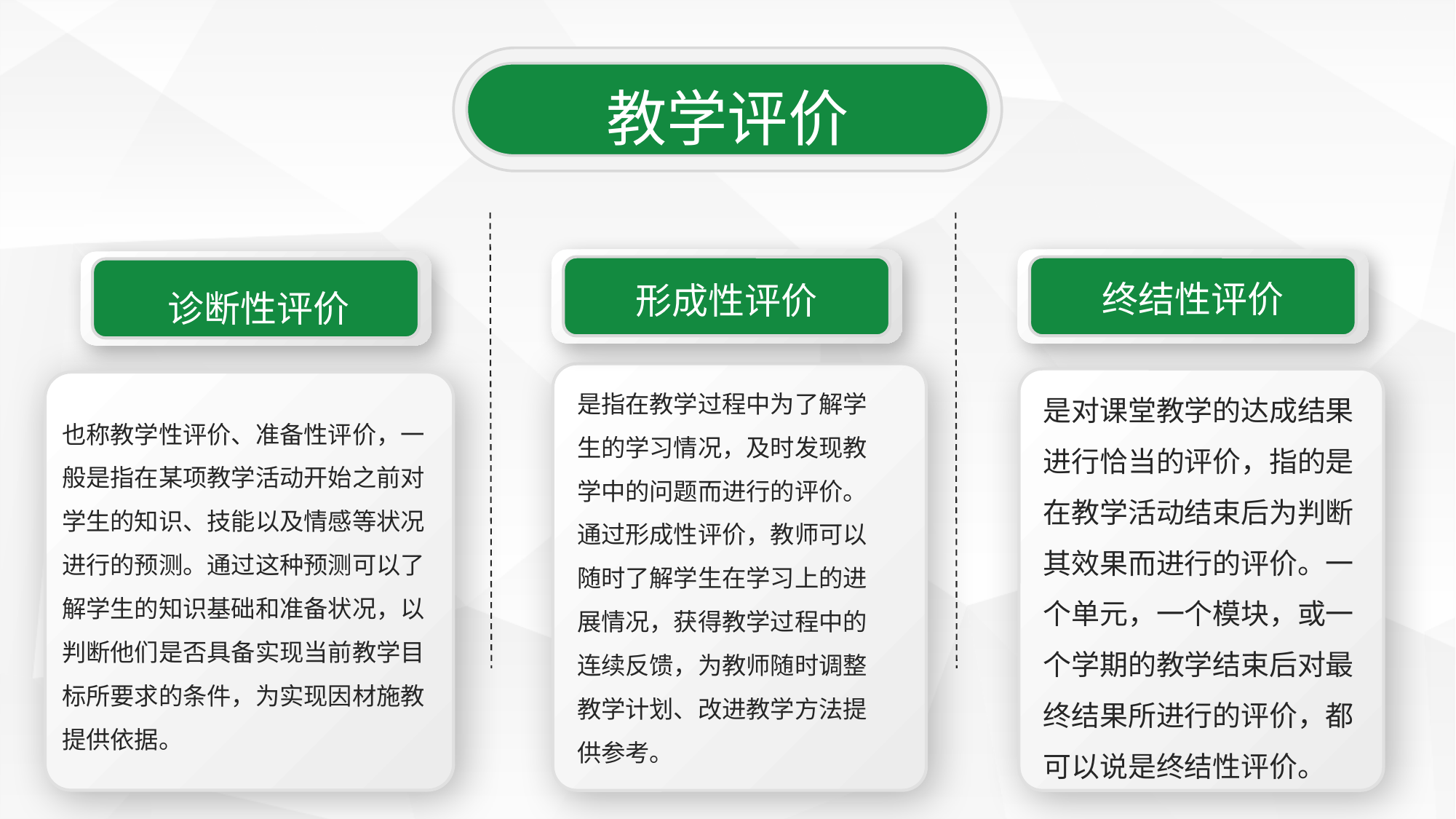

教学评价

终结性评价
形成性评价
诊断性评价

是指在教学过程中为了解学生的学习情况，及时发现教学中的问题而进行的评价。通过形成性评价，教师可以随时了解学生在学习上的进展情况，获得教学过程中的连续反馈，为教师随时调整教学计划、改进教学方法提供参考。
是对课堂教学的达成结果进行恰当的评价，指的是在教学活动结束后为判断其效果而进行的评价。一个单元，一个模块，或一个学期的教学结束后对最终结果所进行的评价，都可以说是终结性评价。

也称教学性评价、准备性评价，一般是指在某项教学活动开始之前对学生的知识、技能以及情感等状况进行的预测。通过这种预测可以了解学生的知识基础和准备状况，以判断他们是否具备实现当前教学目标所要求的条件，为实现因材施教提供依据。